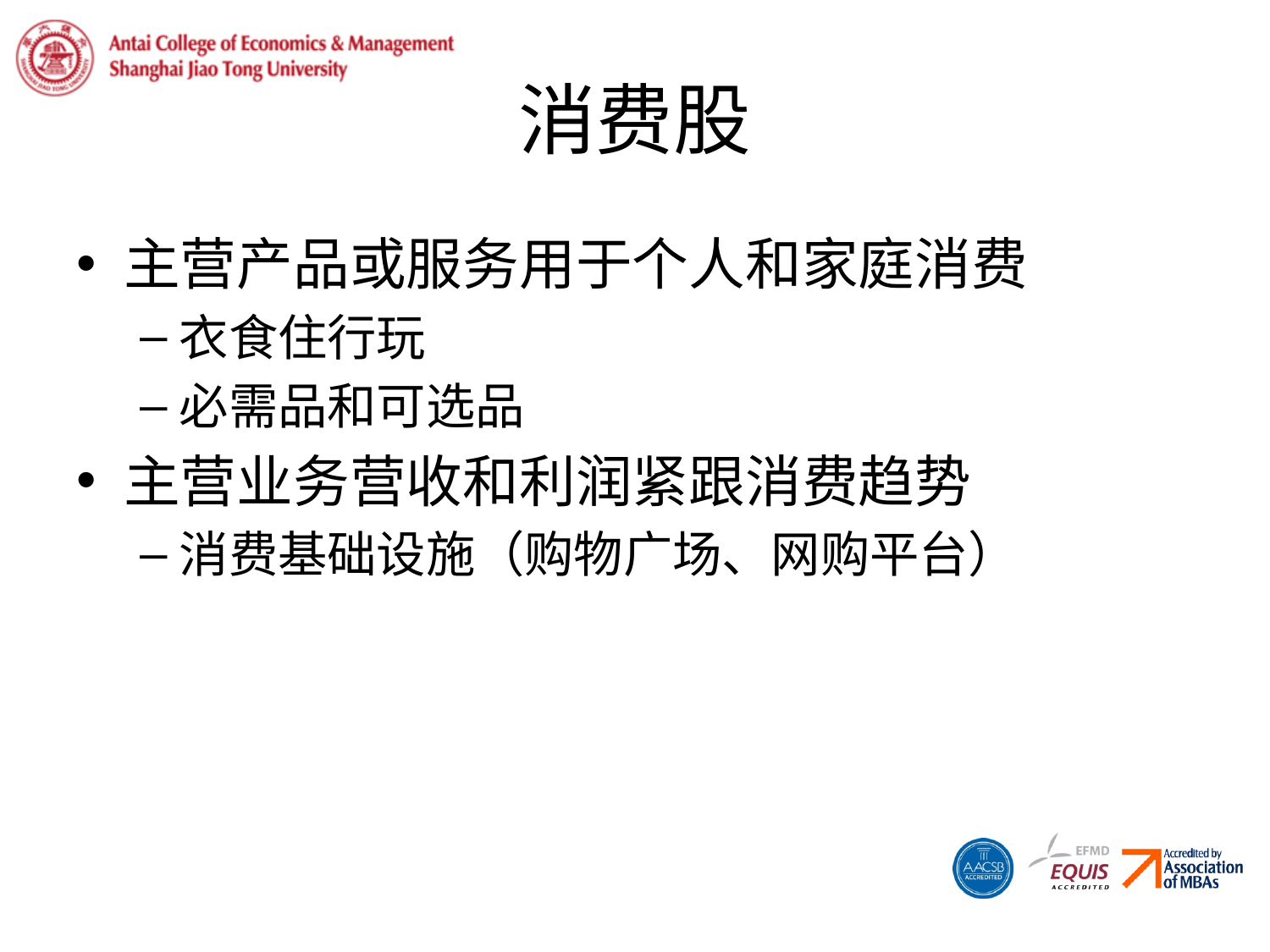

# 消费股
主营产品或服务用于个人和家庭消费
衣食住行玩
必需品和可选品
主营业务营收和利润紧跟消费趋势
消费基础设施（购物广场、网购平台）